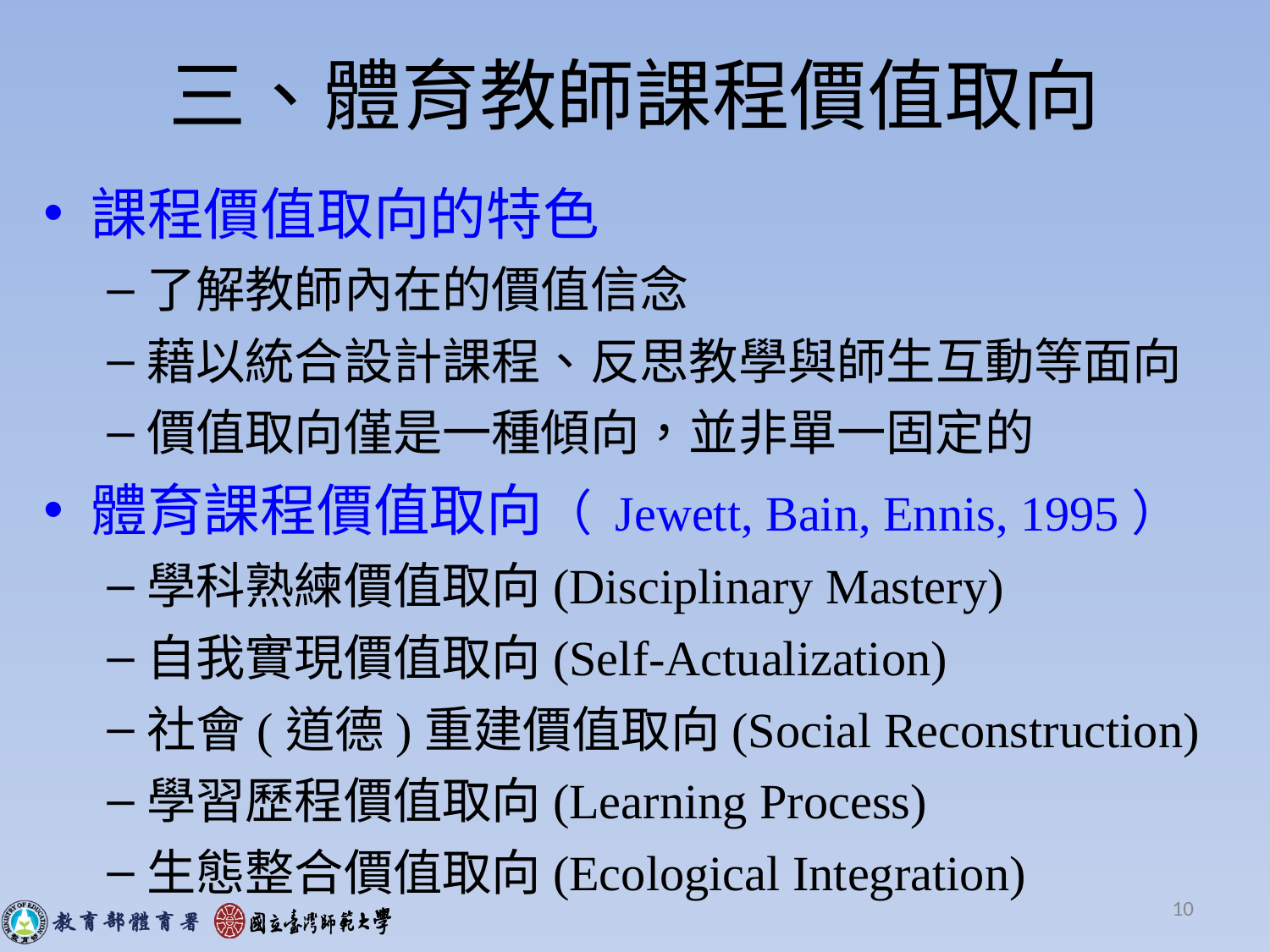

# 三、體育教師課程價值取向
課程價值取向的特色
了解教師內在的價值信念
藉以統合設計課程、反思教學與師生互動等面向
價值取向僅是一種傾向，並非單一固定的
體育課程價值取向（ Jewett, Bain, Ennis, 1995）
學科熟練價值取向(Disciplinary Mastery)
自我實現價值取向(Self-Actualization)
社會(道德)重建價值取向(Social Reconstruction)
學習歷程價值取向(Learning Process)
生態整合價值取向(Ecological Integration)

10